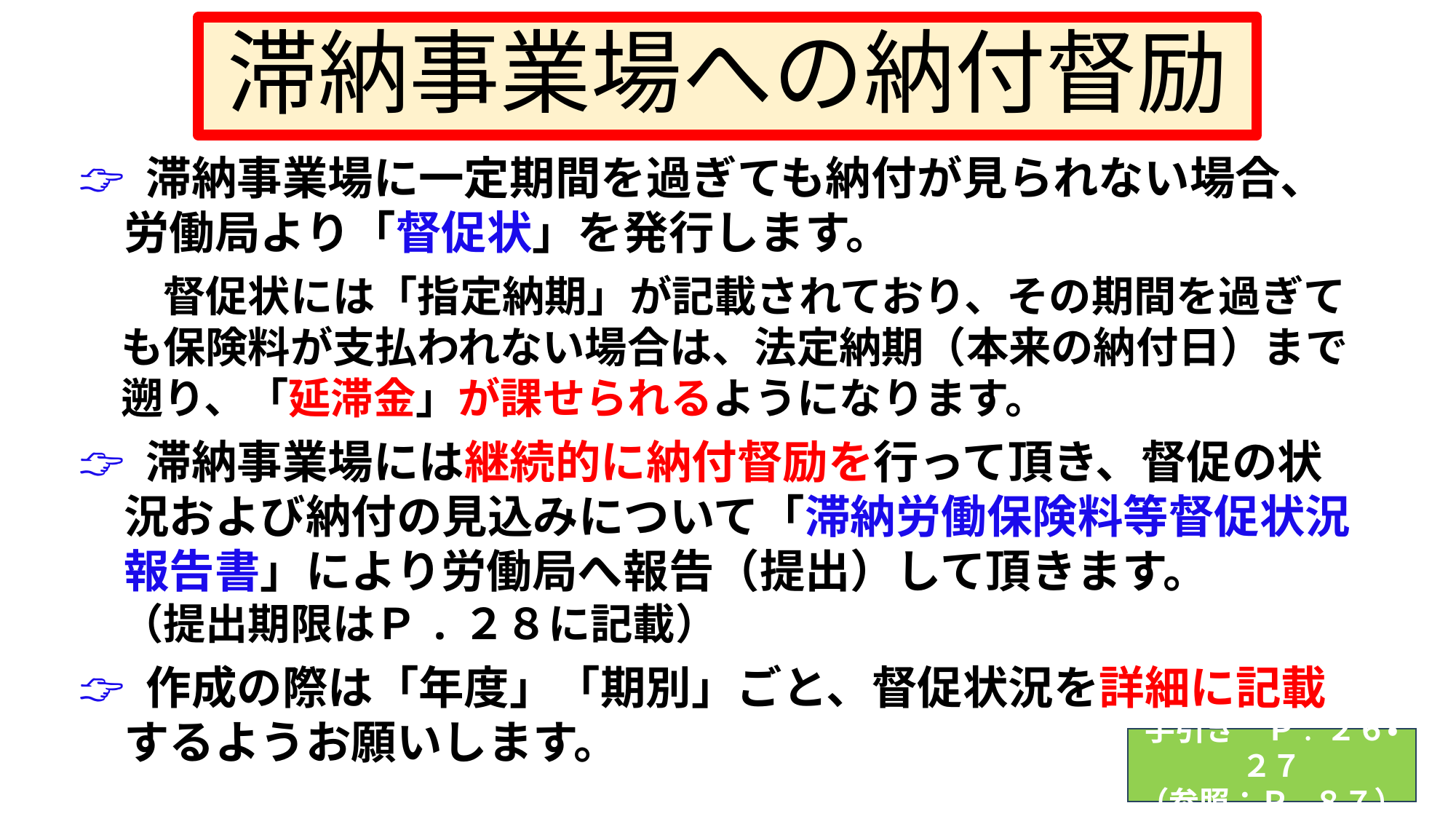

# 滞納事業場への納付督励
👉 滞納事業場に一定期間を過ぎても納付が見られない場合、
　労働局より「督促状」を発行します。

　　督促状には「指定納期」が記載されており、その期間を過ぎて
　も保険料が支払われない場合は、法定納期（本来の納付日）まで
　遡り、「延滞金」が課せられるようになります。

👉 滞納事業場には継続的に納付督励を行って頂き、督促の状
　況および納付の見込みについて「滞納労働保険料等督促状況
　報告書」により労働局へ報告（提出）して頂きます。
　（提出期限はＰ.２８に記載）

👉 作成の際は「年度」「期別」ごと、督促状況を詳細に記載
　するようお願いします。
手引き　Ｐ. ２６・２７
（参照：Ｐ.８７）